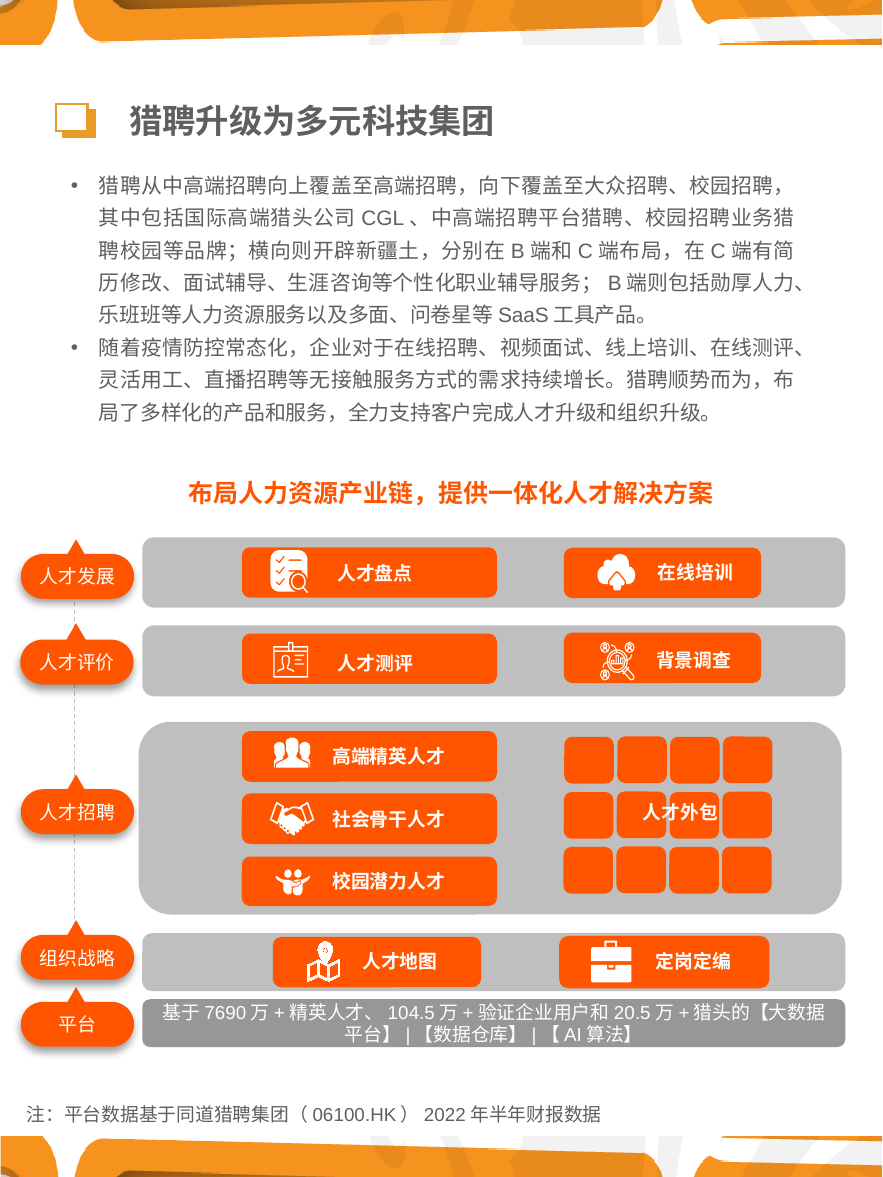

猎聘升级为多元科技集团

猎聘从中高端招聘向上覆盖至高端招聘，向下覆盖至大众招聘、校园招聘，其中包括国际高端猎头公司CGL、中高端招聘平台猎聘、校园招聘业务猎聘校园等品牌；横向则开辟新疆土，分别在B端和C端布局，在C端有简历修改、面试辅导、生涯咨询等个性化职业辅导服务；B端则包括勋厚人力、乐班班等人力资源服务以及多面、问卷星等SaaS工具产品。
随着疫情防控常态化，企业对于在线招聘、视频面试、线上培训、在线测评、灵活用工、直播招聘等无接触服务方式的需求持续增长。猎聘顺势而为，布局了多样化的产品和服务，全力支持客户完成人才升级和组织升级。
布局人力资源产业链，提供一体化人才解决方案

人才发展

在线培训
人才盘点
人才评价

背景调查
人才测评

        高端精英人才

人才招聘

        社会骨干人才
人才外包

        校园潜力人才

组织战略

人才地图
定岗定编
平台

基于7690万+精英人才、104.5万+验证企业用户和20.5万+猎头的【大数据平台】|【数据仓库】|【AI算法】
注：平台数据基于同道猎聘集团（06100.HK）2022年半年财报数据
36